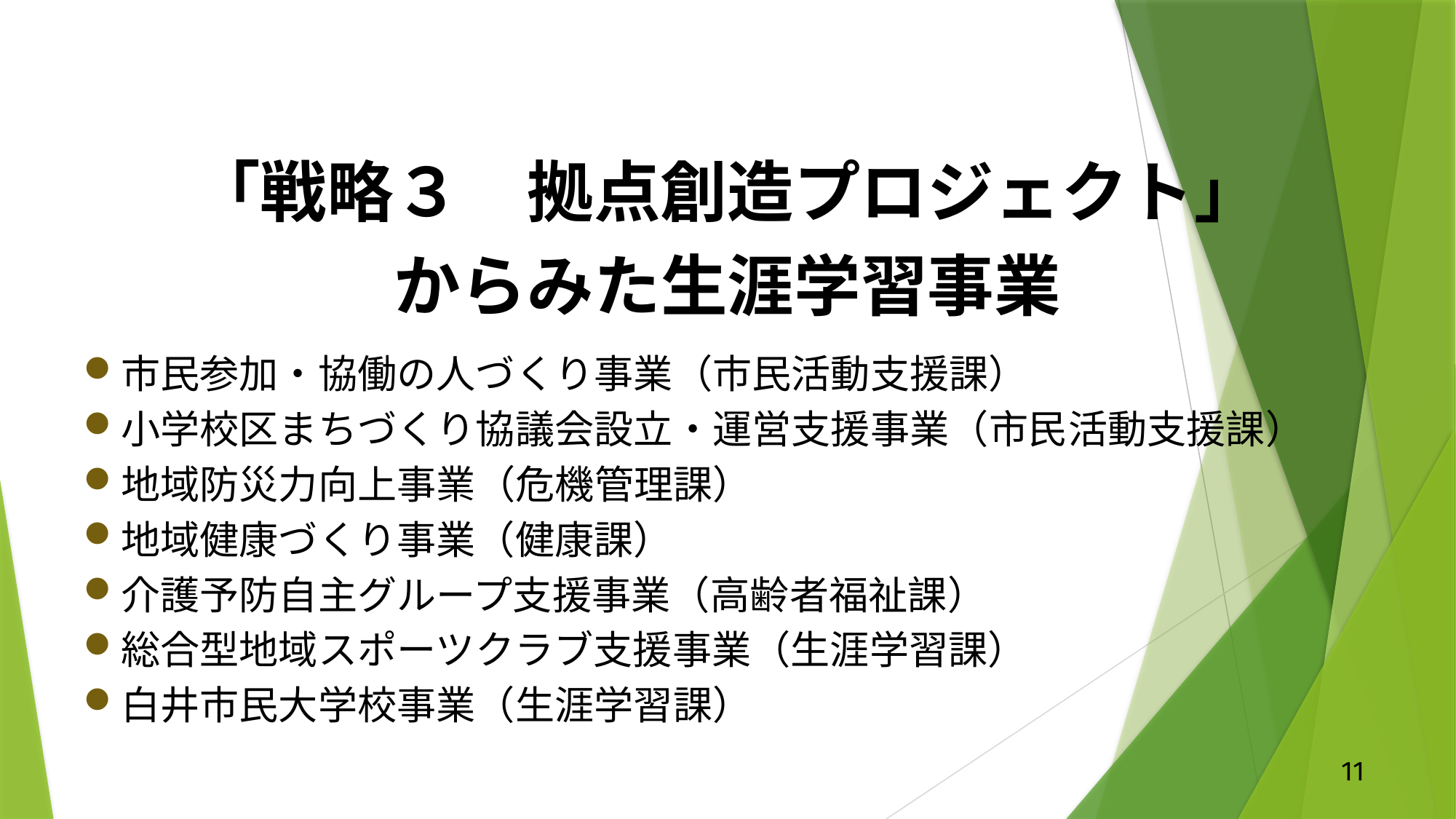

「戦略３　拠点創造プロジェクト」
からみた生涯学習事業
市民参加・協働の人づくり事業（市民活動支援課）
小学校区まちづくり協議会設立・運営支援事業（市民活動支援課）
地域防災力向上事業（危機管理課）
地域健康づくり事業（健康課）
介護予防自主グループ支援事業（高齢者福祉課）
総合型地域スポーツクラブ支援事業（生涯学習課）
白井市民大学校事業（生涯学習課）